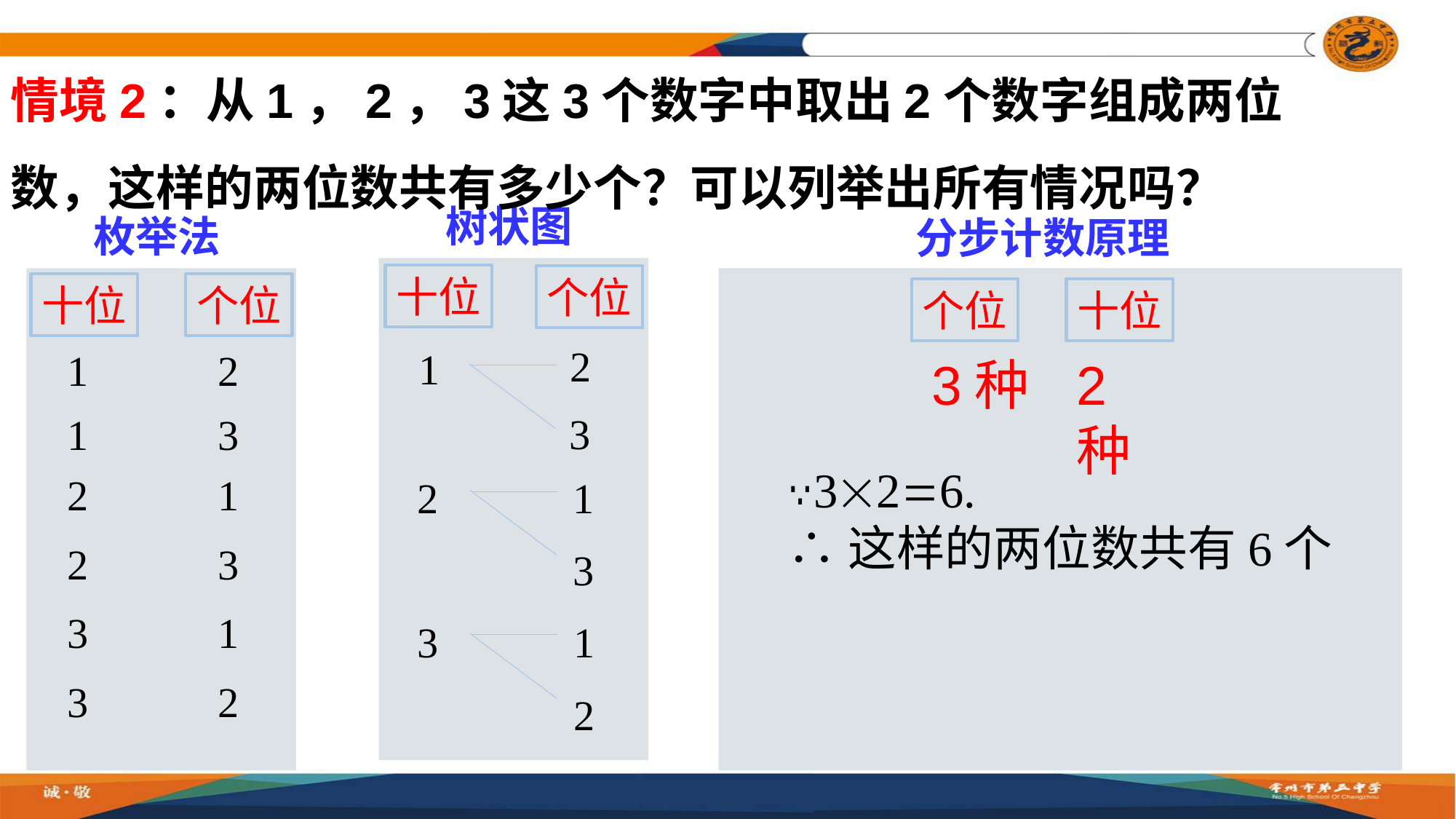

情境2：从1，2，3这3个数字中取出2个数字组成两位数，这样的两位数共有多少个？可以列举出所有情况吗？

树状图

十位
个位
2
1
3
2
1
3
3
1
2
枚举法

十位
个位
1
2
1
3
2
1
2
3
3
1
3
2
分步计数原理
个位
十位
3种
2种
∵3×2=6.
∴这样的两位数共有6个